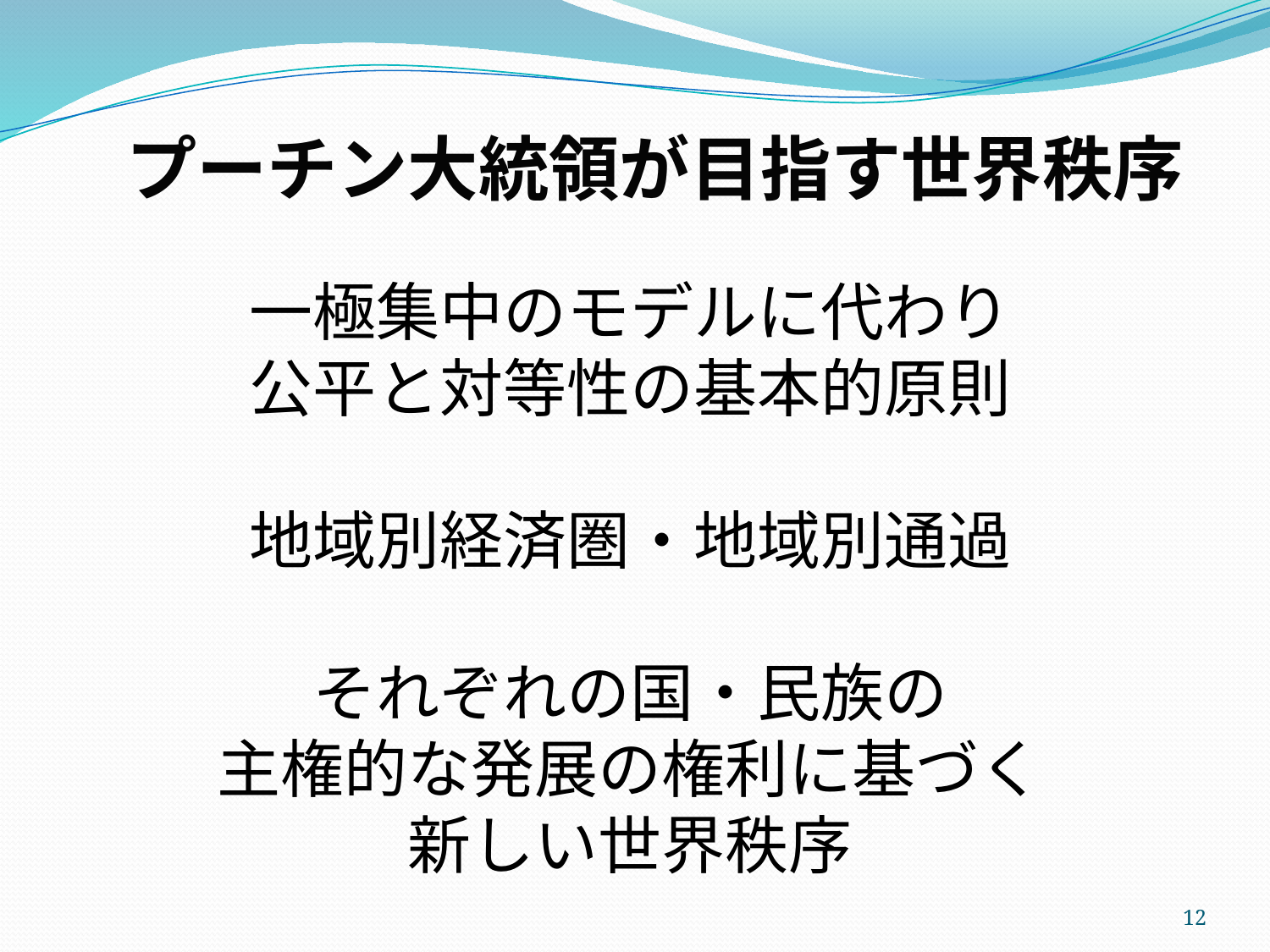

プーチン大統領が目指す世界秩序

一極集中のモデルに代わり
公平と対等性の基本的原則

地域別経済圏・地域別通過

それぞれの国・民族の
主権的な発展の権利に基づく
新しい世界秩序
12